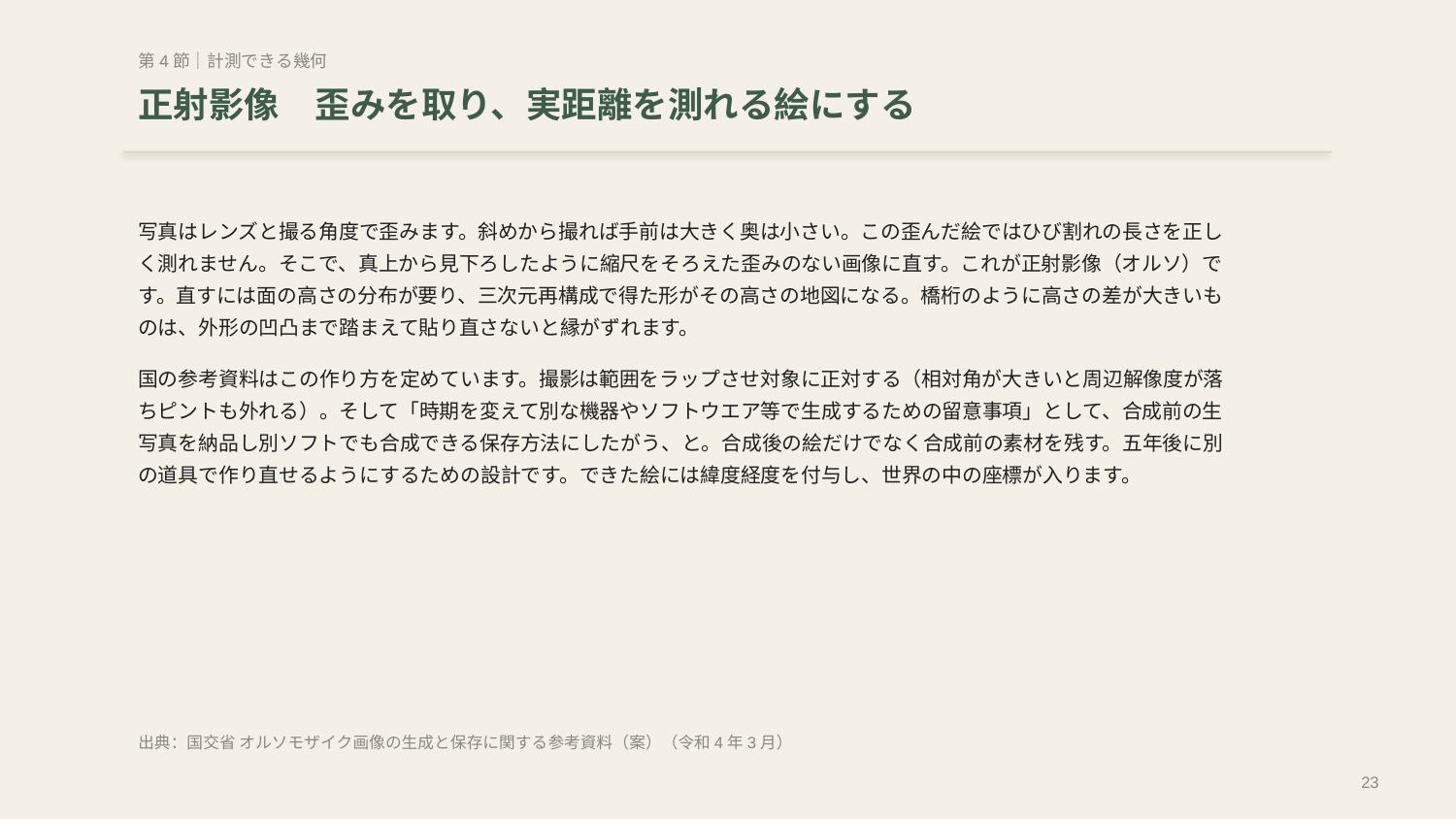

第4節｜計測できる幾何
正射影像　歪みを取り、実距離を測れる絵にする

写真はレンズと撮る角度で歪みます。斜めから撮れば手前は大きく奥は小さい。この歪んだ絵ではひび割れの長さを正しく測れません。そこで、真上から見下ろしたように縮尺をそろえた歪みのない画像に直す。これが正射影像（オルソ）です。直すには面の高さの分布が要り、三次元再構成で得た形がその高さの地図になる。橋桁のように高さの差が大きいものは、外形の凹凸まで踏まえて貼り直さないと縁がずれます。
国の参考資料はこの作り方を定めています。撮影は範囲をラップさせ対象に正対する（相対角が大きいと周辺解像度が落ちピントも外れる）。そして「時期を変えて別な機器やソフトウエア等で生成するための留意事項」として、合成前の生写真を納品し別ソフトでも合成できる保存方法にしたがう、と。合成後の絵だけでなく合成前の素材を残す。五年後に別の道具で作り直せるようにするための設計です。できた絵には緯度経度を付与し、世界の中の座標が入ります。
出典：国交省 オルソモザイク画像の生成と保存に関する参考資料（案）（令和4年3月）
23